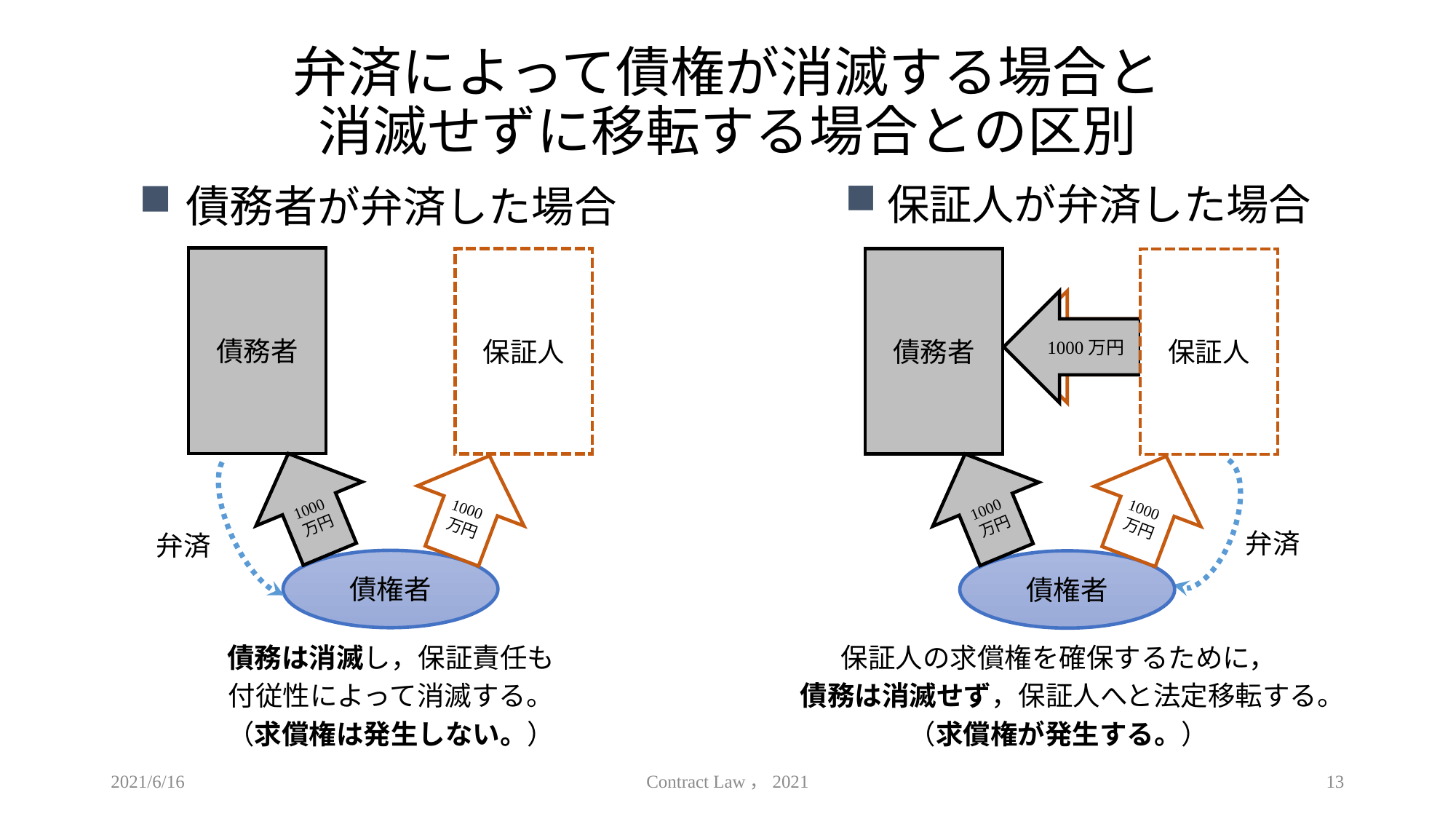

# 弁済によって債権が消滅する場合と 消滅せずに移転する場合との区別
債務者が弁済した場合
保証人が弁済した場合
債務者
保証人
債務者
保証人
1000万円
1000万円

1000万円
1000万円
1000万円
1000万円

弁済
弁済
債権者
債権者
債務は消滅し，保証責任も
付従性によって消滅する。
（求償権は発生しない。）

保証人の求償権を確保するために，
債務は消滅せず，保証人へと法定移転する。
（求償権が発生する。）
2021/6/16
Contract Law，2021
13